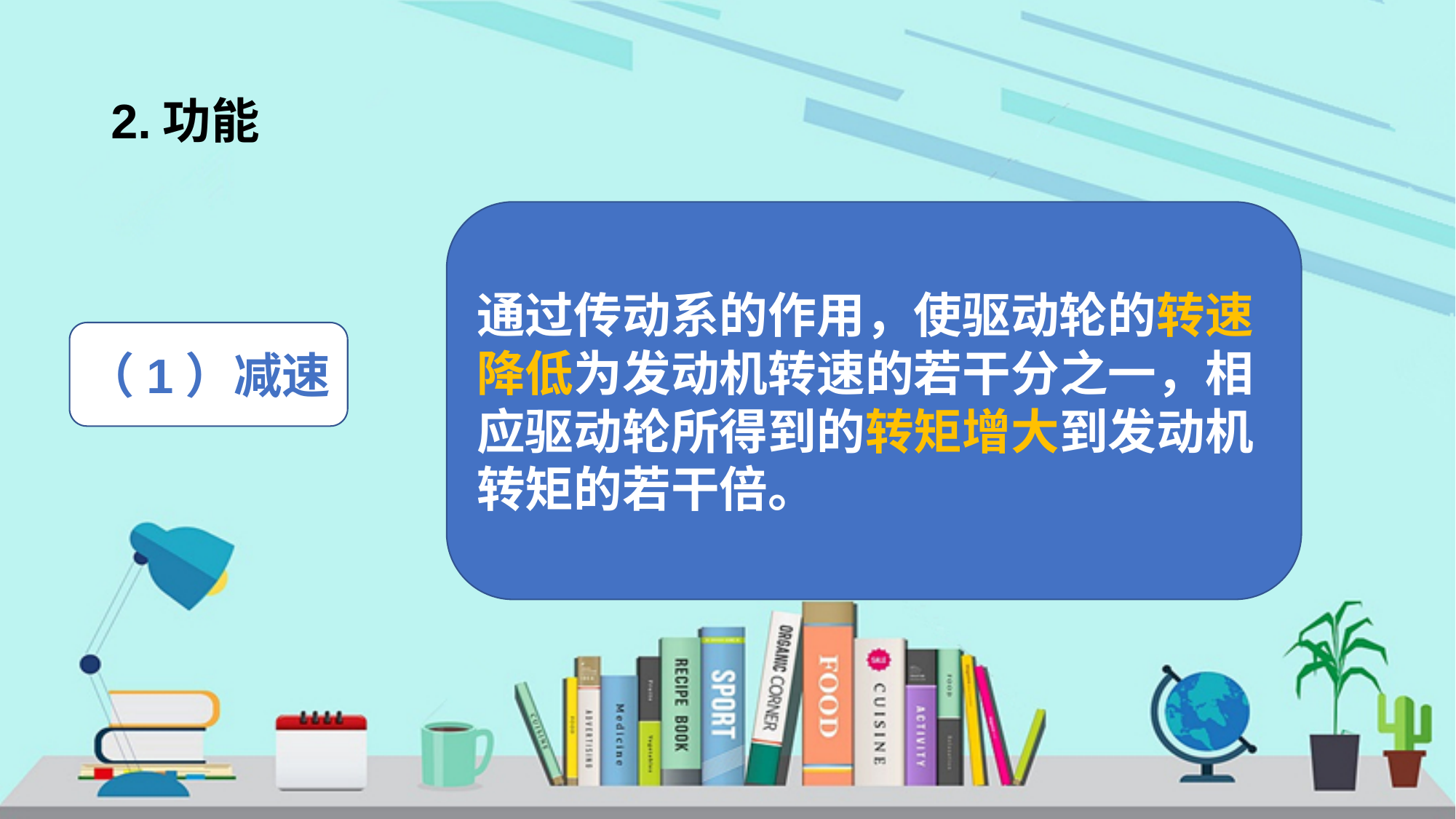

# 2.功能
通过传动系的作用，使驱动轮的转速降低为发动机转速的若干分之一，相应驱动轮所得到的转矩增大到发动机转矩的若干倍。
（1）减速